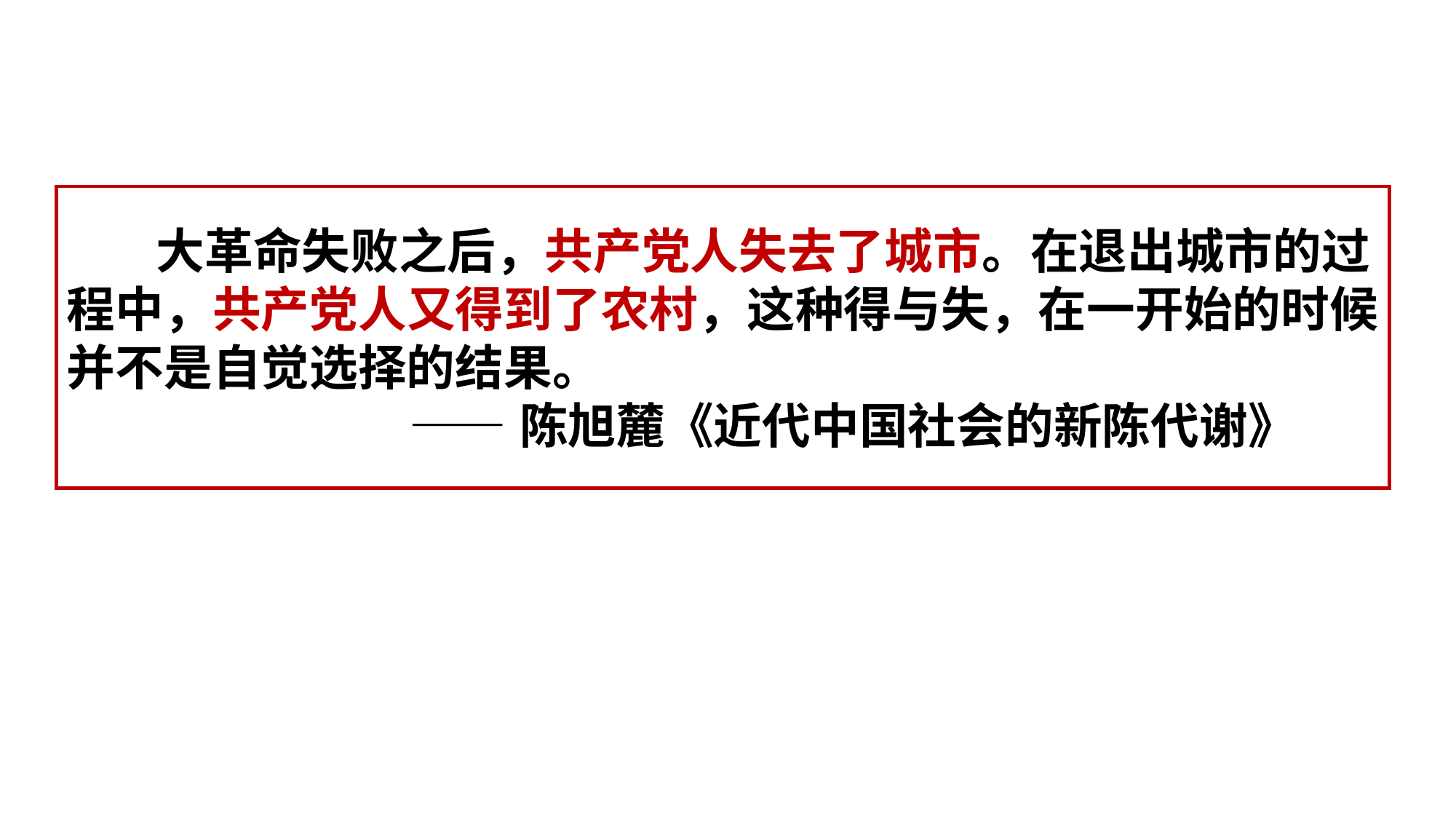

井冈山地区：地势险、易守难攻、物产丰富
       大革命失败之后，共产党人失去了城市。在退出城市的过程中，共产党人又得到了农村，这种得与失，在一开始的时候并不是自觉选择的结果。
                               ——陈旭麓《近代中国社会的新陈代谢》